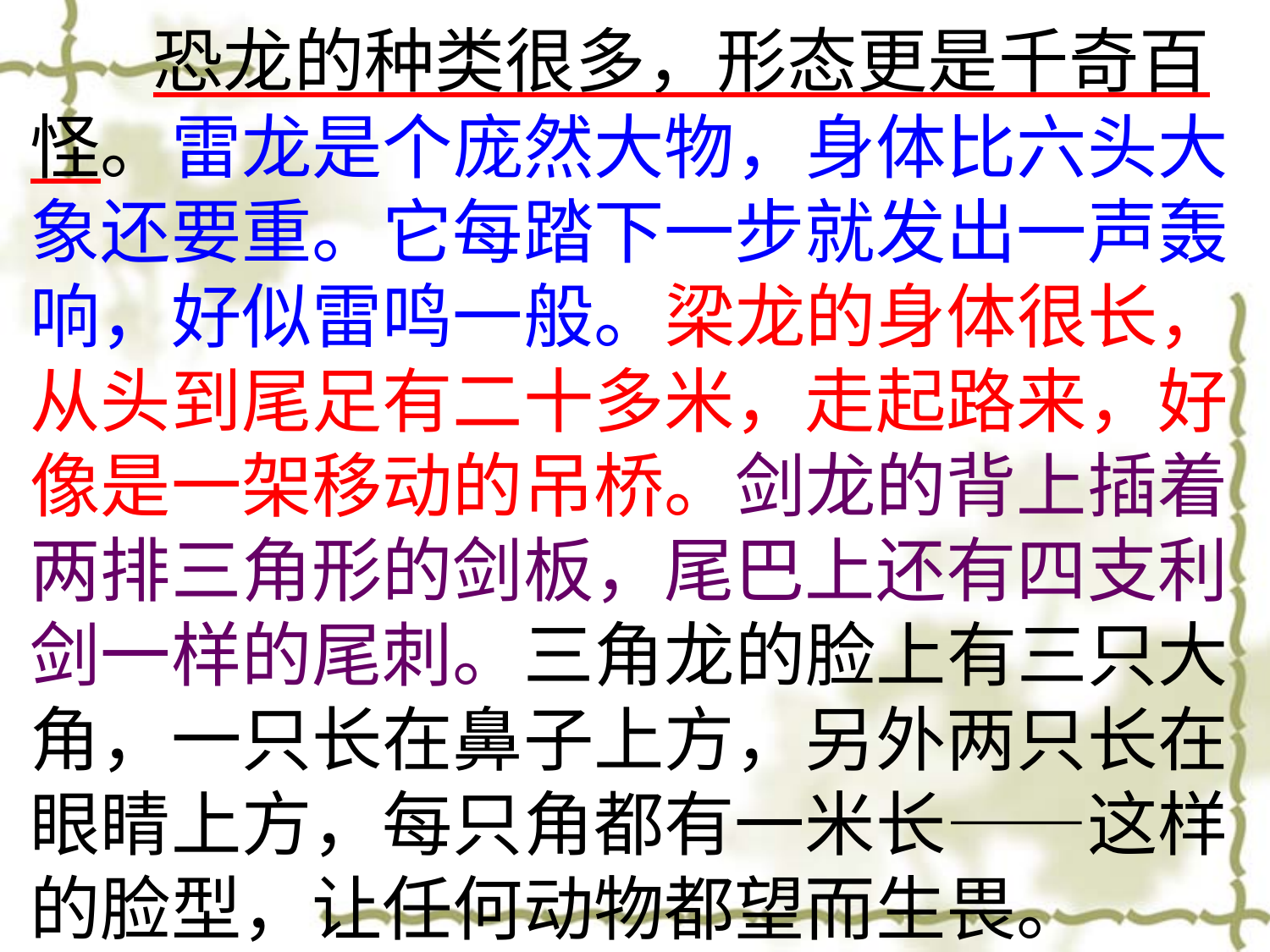

恐龙的种类很多，形态更是千奇百怪。雷龙是个庞然大物，身体比六头大象还要重。它每踏下一步就发出一声轰响，好似雷鸣一般。梁龙的身体很长，从头到尾足有二十多米，走起路来，好像是一架移动的吊桥。剑龙的背上插着两排三角形的剑板，尾巴上还有四支利剑一样的尾刺。三角龙的脸上有三只大角，一只长在鼻子上方，另外两只长在眼睛上方，每只角都有一米长——这样的脸型，让任何动物都望而生畏。